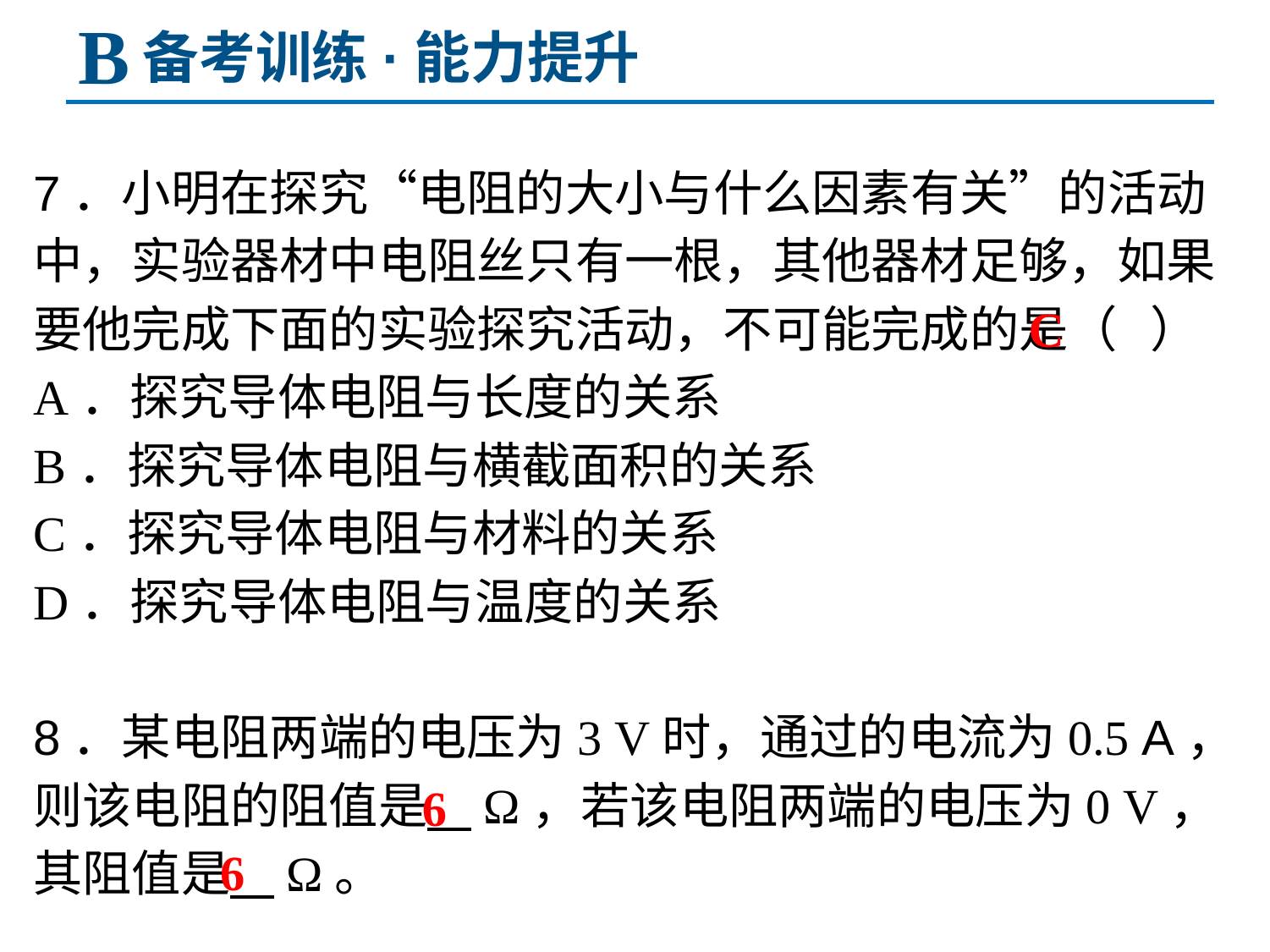

B
备考训练·能力提升
7．小明在探究“电阻的大小与什么因素有关”的活动中，实验器材中电阻丝只有一根，其他器材足够，如果要他完成下面的实验探究活动，不可能完成的是（   ）
A．探究导体电阻与长度的关系
B．探究导体电阻与横截面积的关系
C．探究导体电阻与材料的关系
D．探究导体电阻与温度的关系

8．某电阻两端的电压为3 V时，通过的电流为0.5 A，则该电阻的阻值是    Ω，若该电阻两端的电压为0 V，其阻值是    Ω。
C
6
6